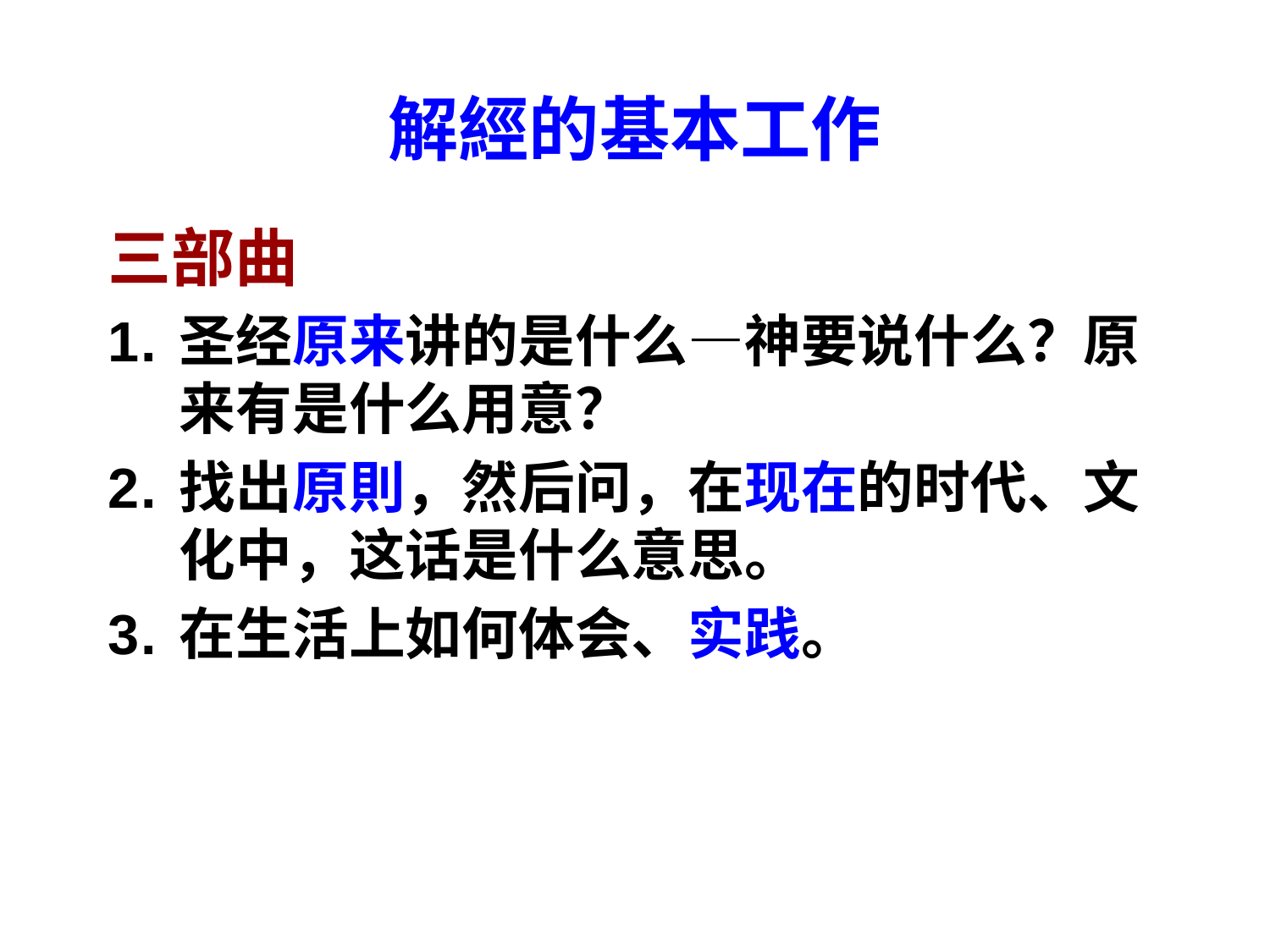

# 解經的基本工作
三部曲
圣经原来讲的是什么—神要说什么？原来有是什么用意？
找出原則，然后问，在现在的时代、文化中，这话是什么意思。
在生活上如何体会、实践。